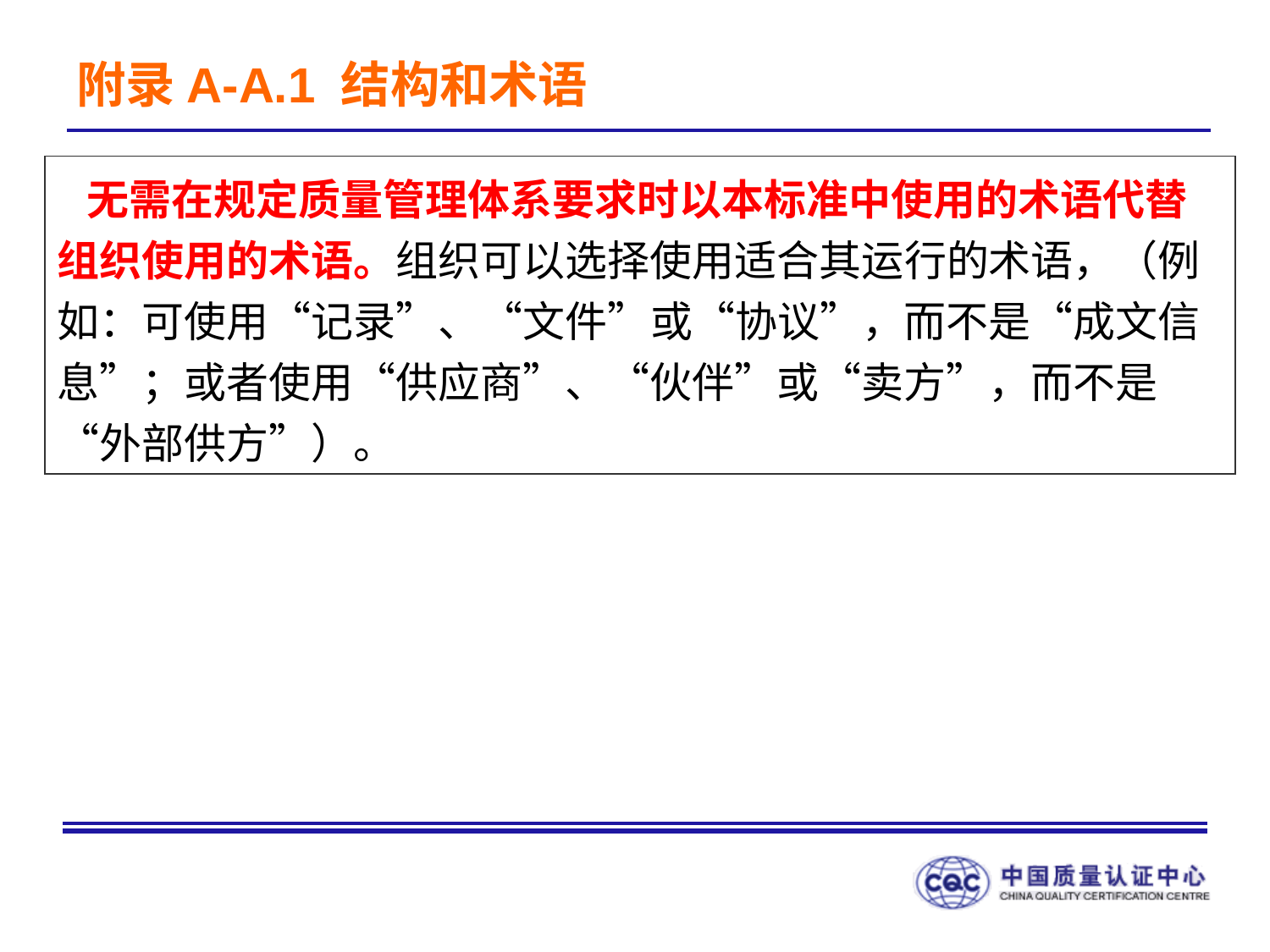

附录A-A.1 结构和术语
  无需在规定质量管理体系要求时以本标准中使用的术语代替组织使用的术语。组织可以选择使用适合其运行的术语，（例如：可使用“记录”、“文件”或“协议”，而不是“成文信息”；或者使用“供应商”、“伙伴”或“卖方”，而不是“外部供方”）。